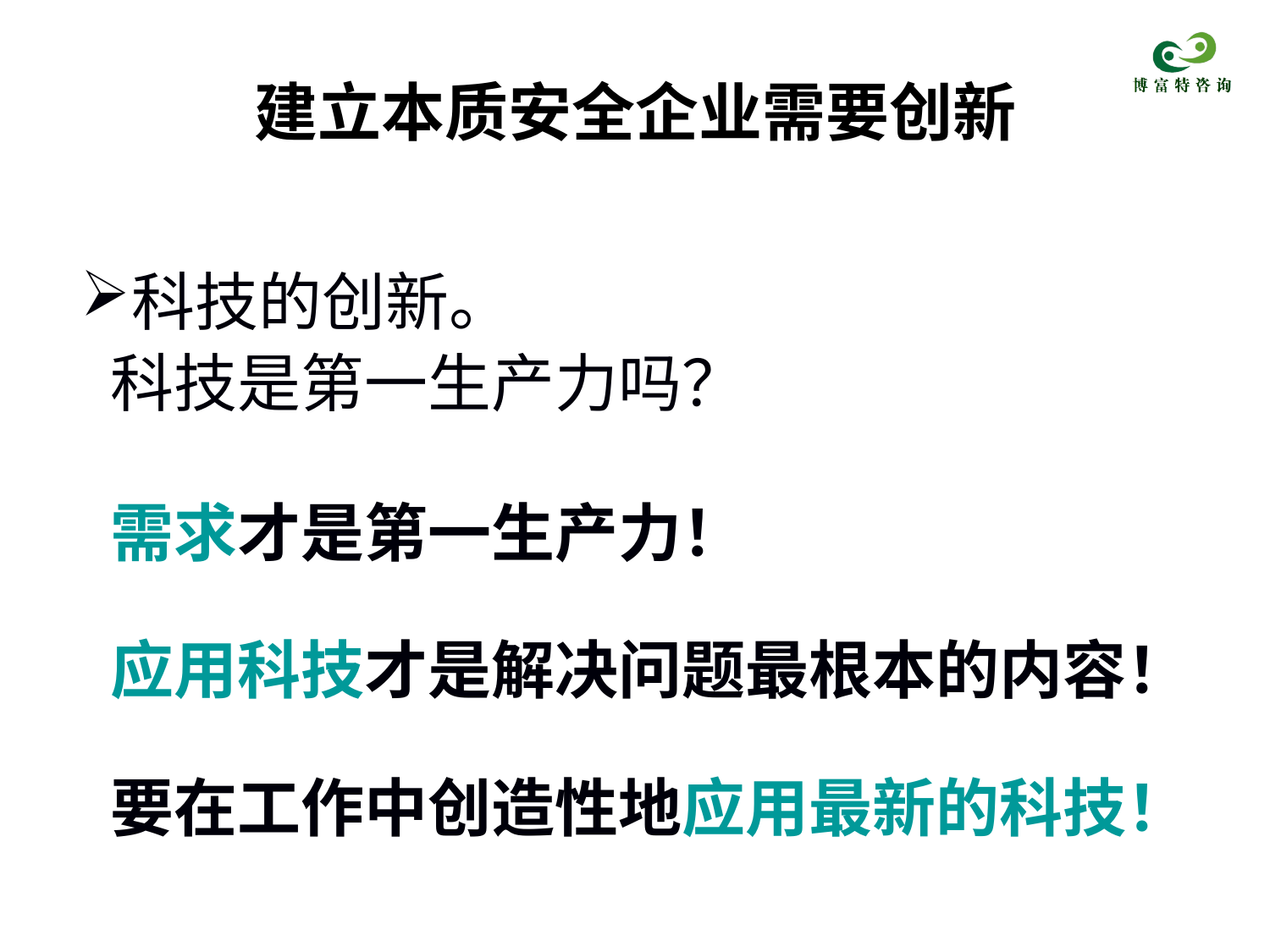

# 建立本质安全企业需要创新
科技的创新。
 科技是第一生产力吗？
 需求才是第一生产力！
 应用科技才是解决问题最根本的内容！
 要在工作中创造性地应用最新的科技！